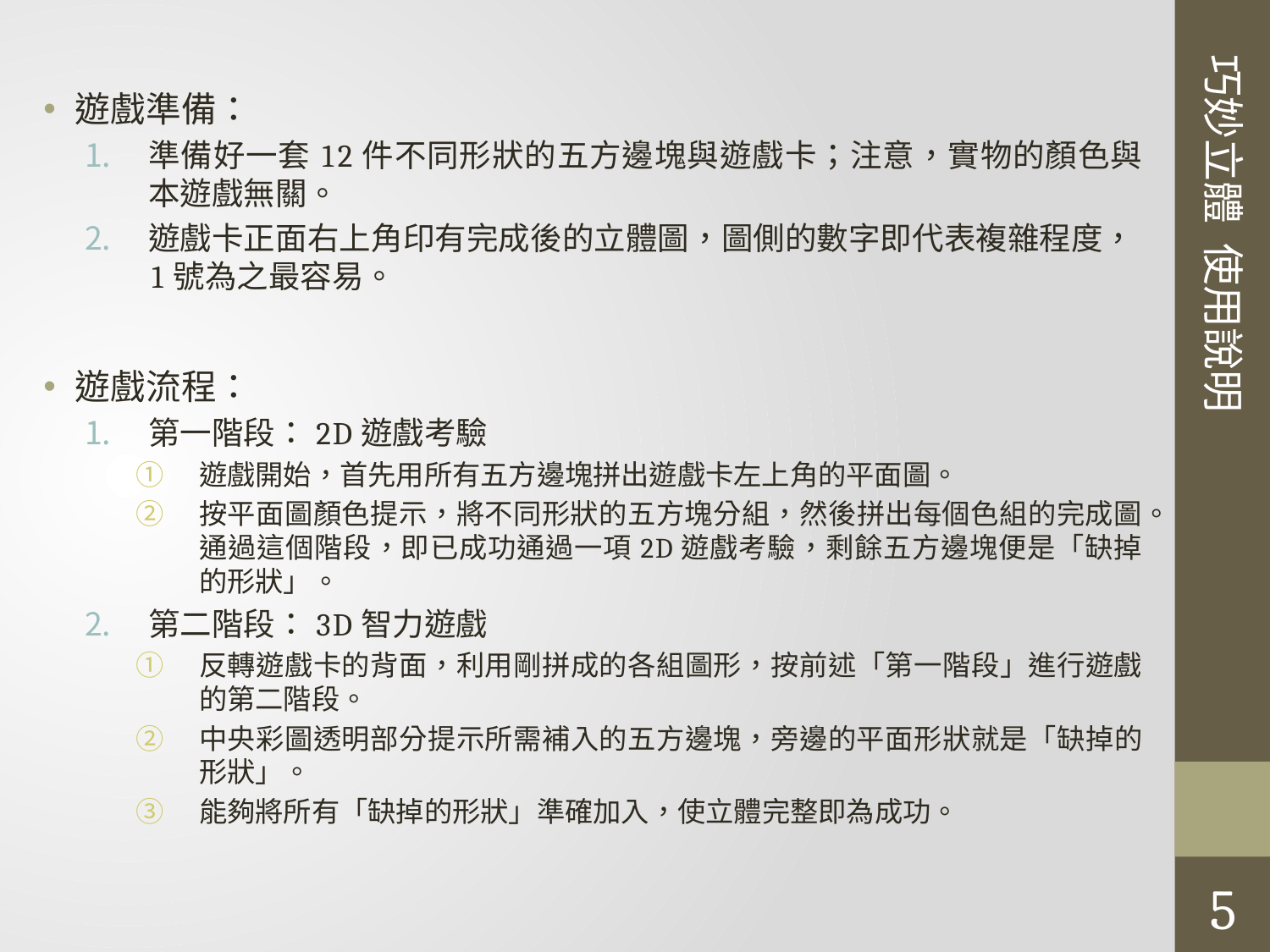

巧妙立體  使用說明
遊戲準備：
準備好一套12件不同形狀的五方邊塊與遊戲卡；注意，實物的顏色與本遊戲無關。
遊戲卡正面右上角印有完成後的立體圖，圖側的數字即代表複雜程度，1號為之最容易。

遊戲流程：
第一階段：2D遊戲考驗
遊戲開始，首先用所有五方邊塊拼出遊戲卡左上角的平面圖。
按平面圖顏色提示，將不同形狀的五方塊分組，然後拼出每個色組的完成圖。通過這個階段，即已成功通過一項2D遊戲考驗，剩餘五方邊塊便是「缺掉的形狀」。
第二階段：3D智力遊戲
反轉遊戲卡的背面，利用剛拼成的各組圖形，按前述「第一階段」進行遊戲的第二階段。
中央彩圖透明部分提示所需補入的五方邊塊，旁邊的平面形狀就是「缺掉的形狀」。
能夠將所有「缺掉的形狀」準確加入，使立體完整即為成功。
5